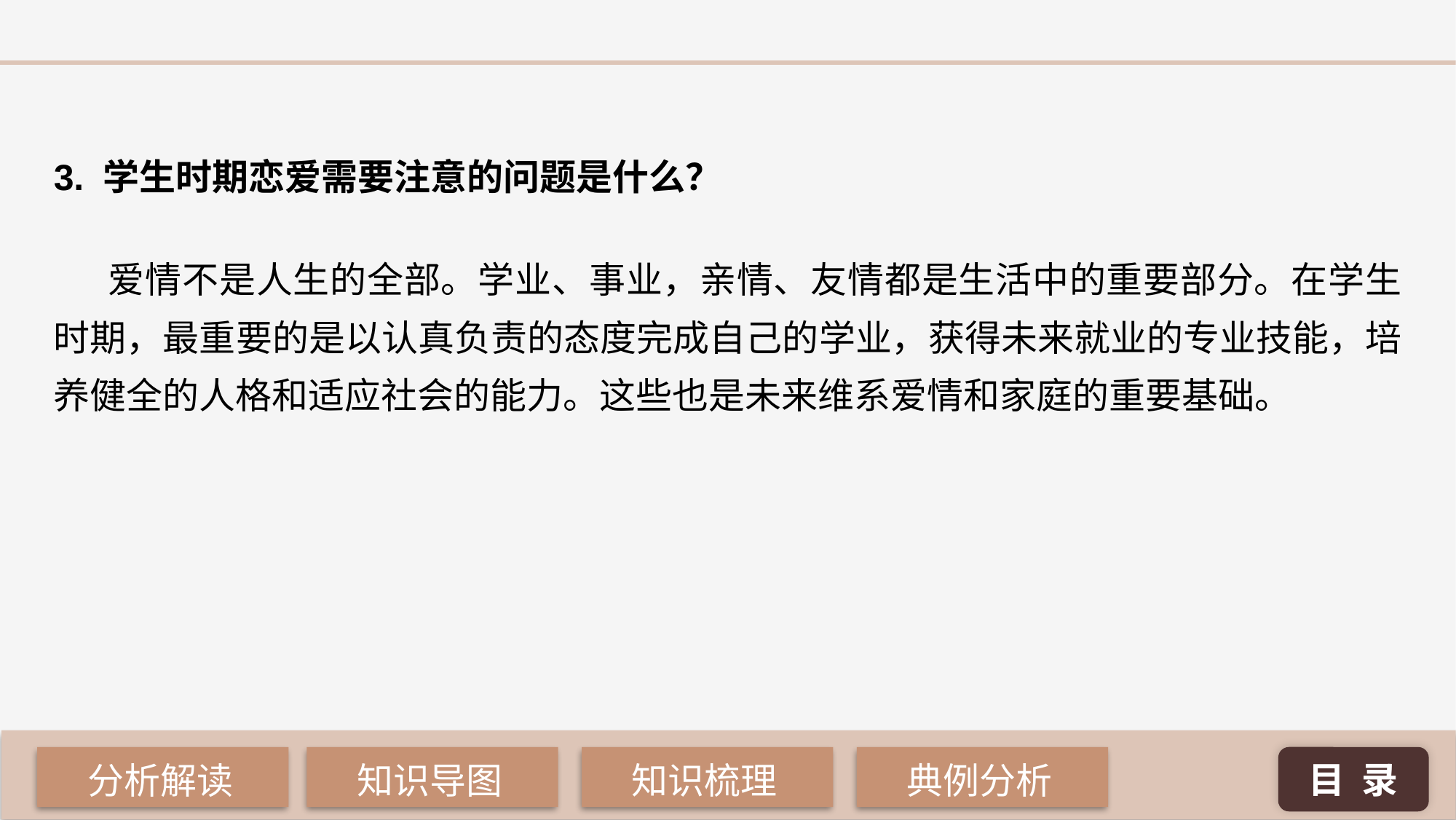

3. 学生时期恋爱需要注意的问题是什么？
爱情不是人生的全部。学业、事业，亲情、友情都是生活中的重要部分。在学生时期，最重要的是以认真负责的态度完成自己的学业，获得未来就业的专业技能，培养健全的人格和适应社会的能力。这些也是未来维系爱情和家庭的重要基础。